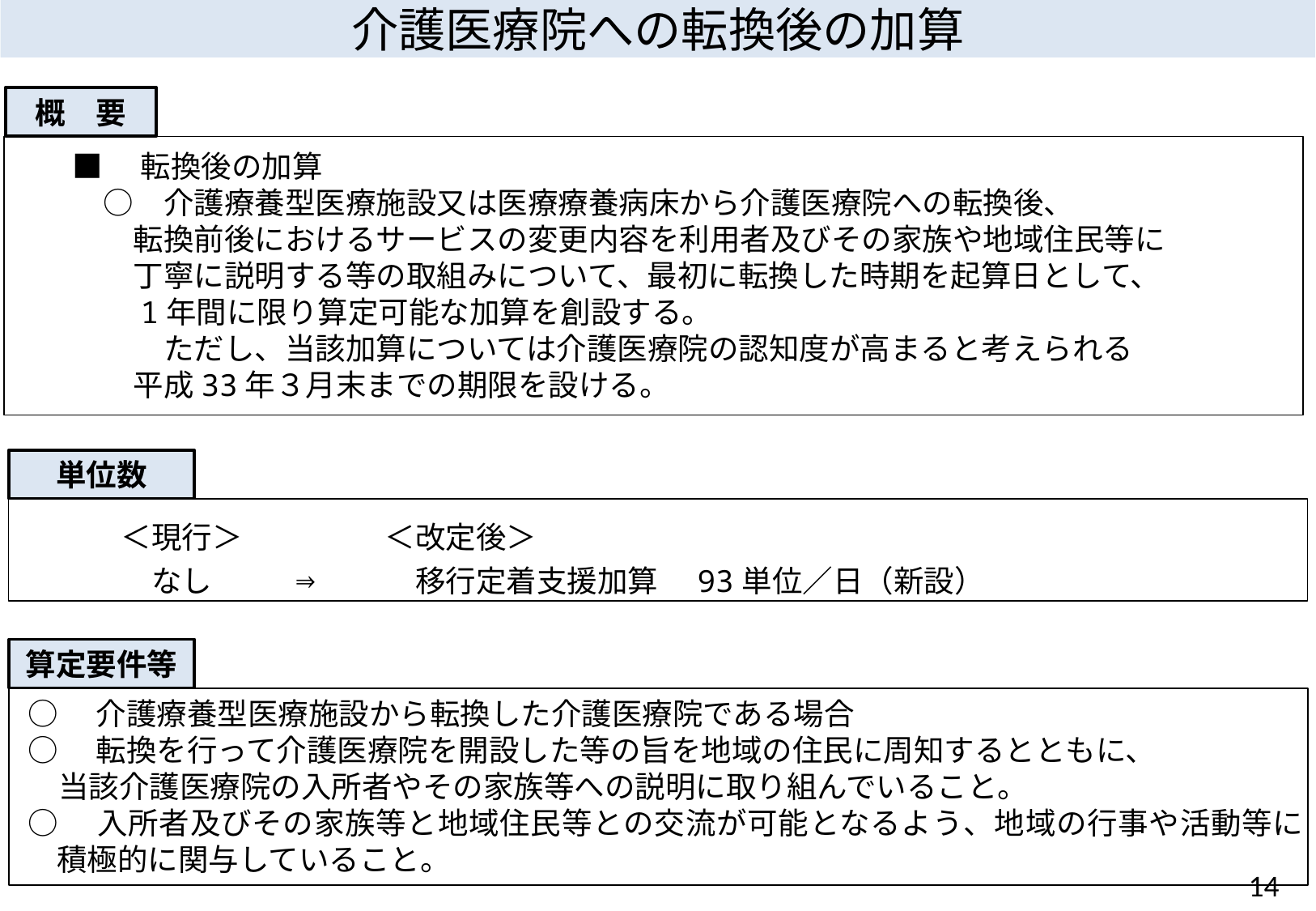

介護医療院への転換後の加算
概　要

■　転換後の加算
　○　介護療養型医療施設又は医療療養病床から介護医療院への転換後、
　　転換前後におけるサービスの変更内容を利用者及びその家族や地域住民等に
　　丁寧に説明する等の取組みについて、最初に転換した時期を起算日として、
　　1年間に限り算定可能な加算を創設する。
　　　ただし、当該加算については介護医療院の認知度が高まると考えられる
　　平成33年３月末までの期限を設ける。

単位数

| ＜現行＞ 　　　なし | ⇒ | ＜改定後＞ 　移行定着支援加算　93単位／日（新設） |
| --- | --- | --- |
算定要件等

○　介護療養型医療施設から転換した介護医療院である場合
○　転換を行って介護医療院を開設した等の旨を地域の住民に周知するとともに、
　当該介護医療院の入所者やその家族等への説明に取り組んでいること。
○　入所者及びその家族等と地域住民等との交流が可能となるよう、地域の行事や活動等に積極的に関与していること。
14